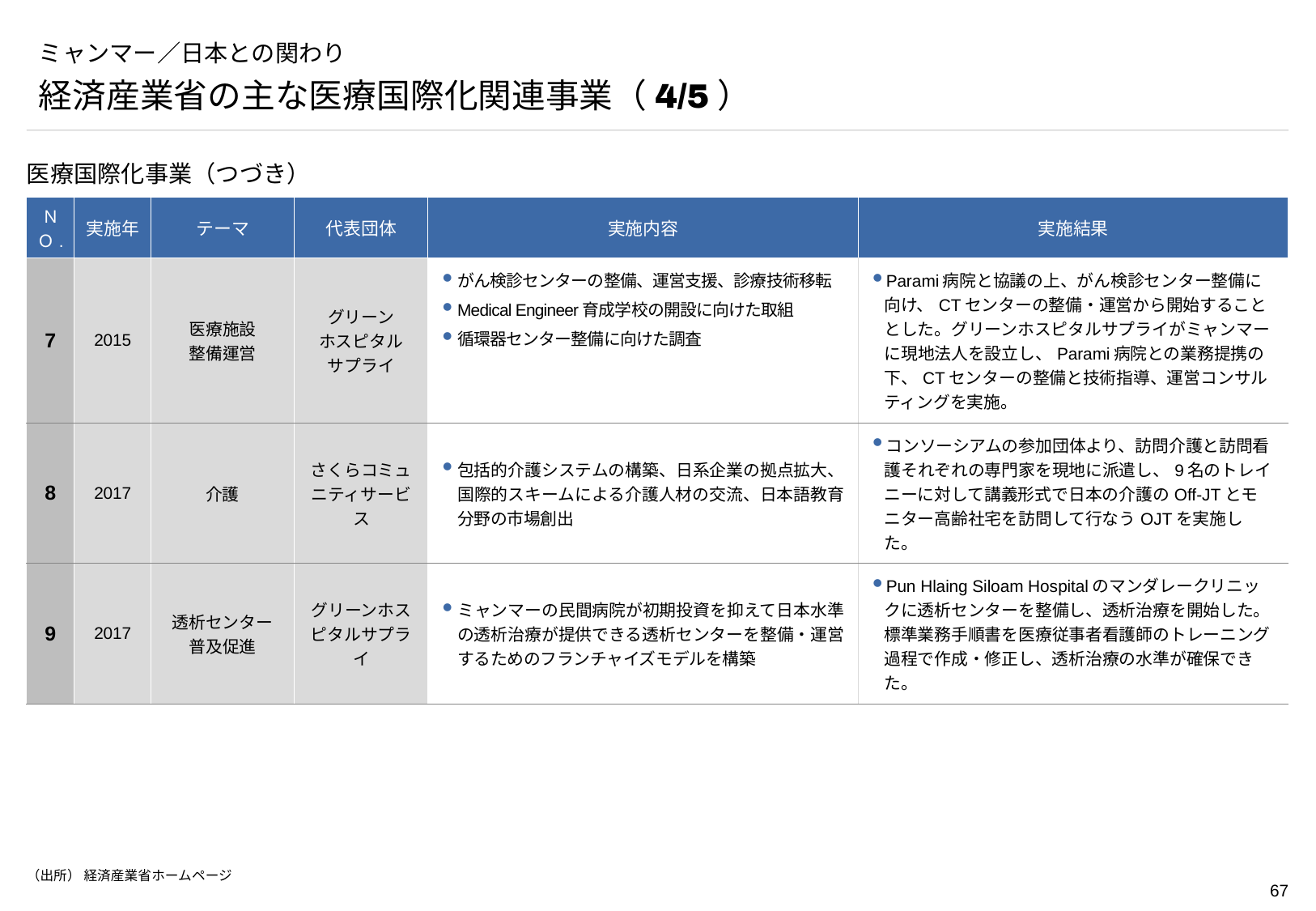

# ミャンマー／日本との関わり
経済産業省の主な医療国際化関連事業（4/5）
医療国際化事業（つづき）
| ＮＯ. | 実施年 | テーマ | 代表団体 | 実施内容 | 実施結果 |
| --- | --- | --- | --- | --- | --- |
| 7 | 2015 | 医療施設 整備運営 | グリーン ホスピタル サプライ | がん検診センターの整備、運営支援、診療技術移転 Medical Engineer育成学校の開設に向けた取組 循環器センター整備に向けた調査 | Parami病院と協議の上、がん検診センター整備に向け、CTセンターの整備・運営から開始することとした。グリーンホスピタルサプライがミャンマーに現地法人を設立し、Parami病院との業務提携の下、CTセンターの整備と技術指導、運営コンサルティングを実施。 |
| 8 | 2017 | 介護 | さくらコミュニティサービス | 包括的介護システムの構築、日系企業の拠点拡大、国際的スキームによる介護人材の交流、日本語教育分野の市場創出 | コンソーシアムの参加団体より、訪問介護と訪問看護それぞれの専門家を現地に派遣し、9名のトレイニーに対して講義形式で日本の介護のOff-JTとモニター高齢社宅を訪問して行なうOJTを実施した。 |
| 9 | 2017 | 透析センター 普及促進 | グリーンホスピタルサプライ | ミャンマーの民間病院が初期投資を抑えて日本水準の透析治療が提供できる透析センターを整備・運営するためのフランチャイズモデルを構築 | Pun Hlaing Siloam Hospitalのマンダレークリニックに透析センターを整備し、透析治療を開始した。標準業務手順書を医療従事者看護師のトレーニング過程で作成・修正し、透析治療の水準が確保できた。 |
（出所） 経済産業省ホームページ